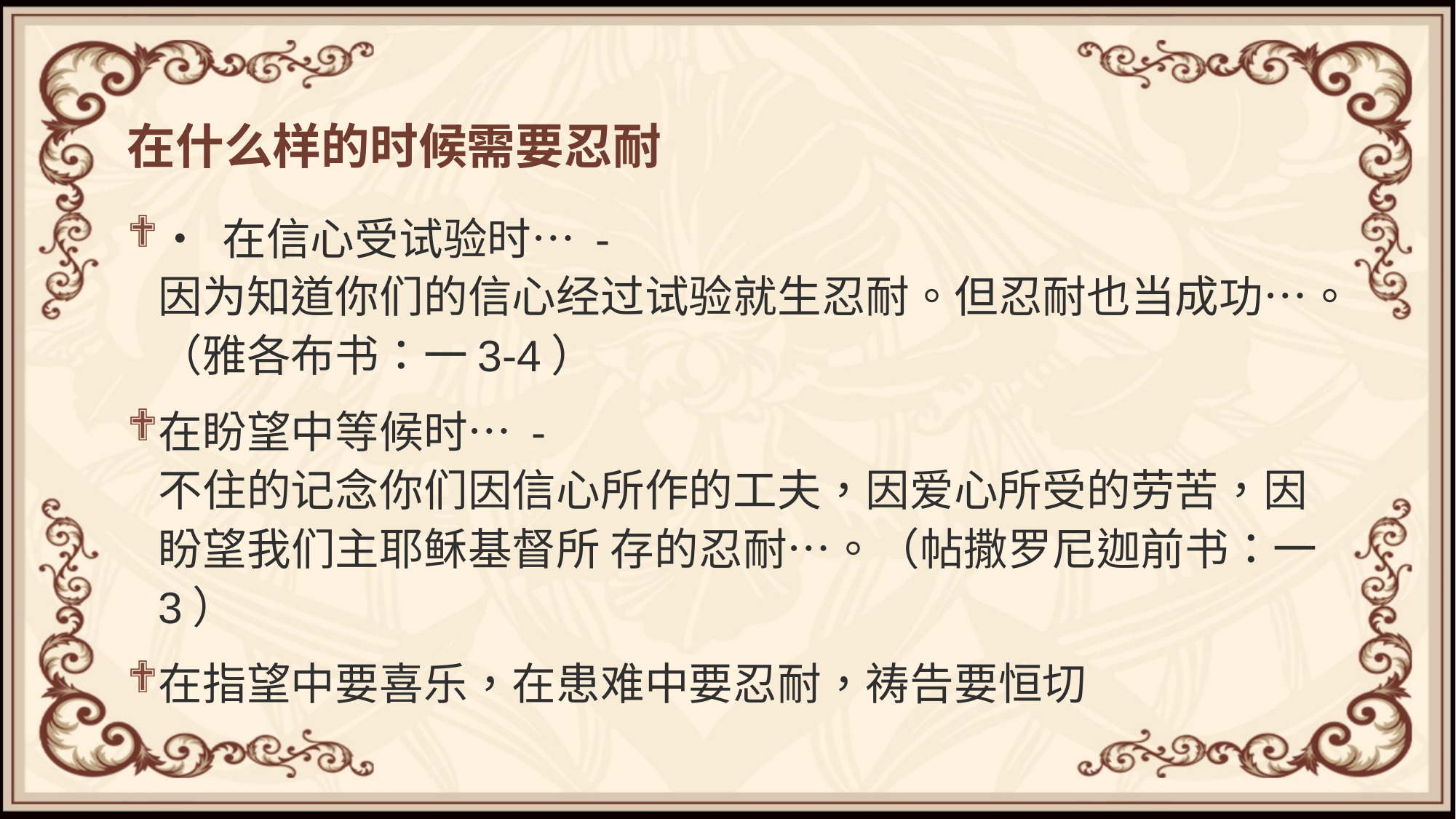

# 在什么样的时候需要忍耐
• 在信心受试验时⋯ -
因为知道你们的信心经过试验就生忍耐。但忍耐也当成功⋯。（雅各布书：一3-4）
在盼望中等候时⋯ -
不住的记念你们因信心所作的工夫，因爱心所受的劳苦，因盼望我们主耶稣基督所 存的忍耐⋯。（帖撒罗尼迦前书：一3）
在指望中要喜乐，在患难中要忍耐，祷告要恒切